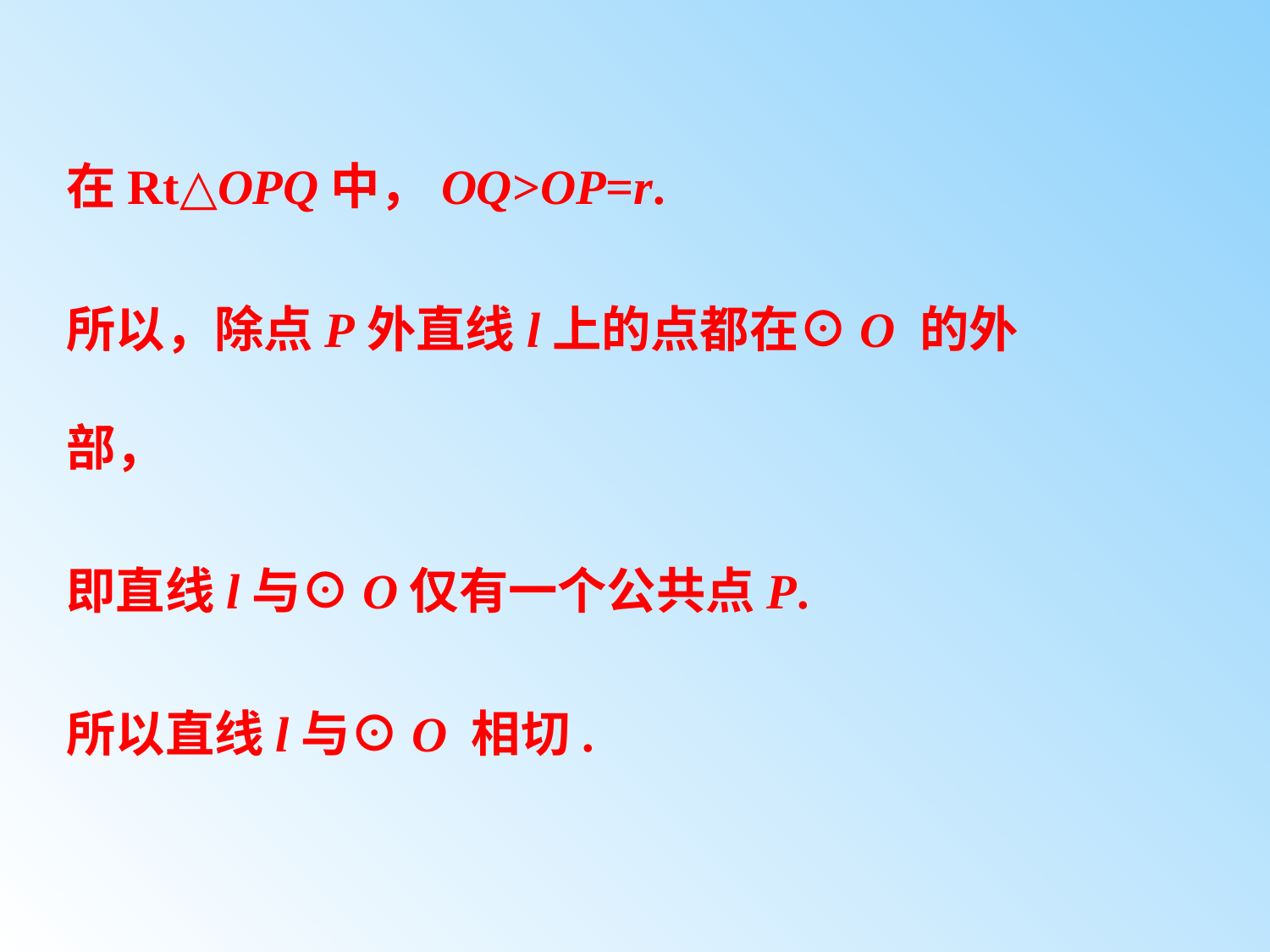

在Rt△OPQ中，OQ>OP=r.
所以，除点P外直线l上的点都在⊙O 的外部，
即直线l与⊙O仅有一个公共点P.
所以直线l与⊙O 相切.